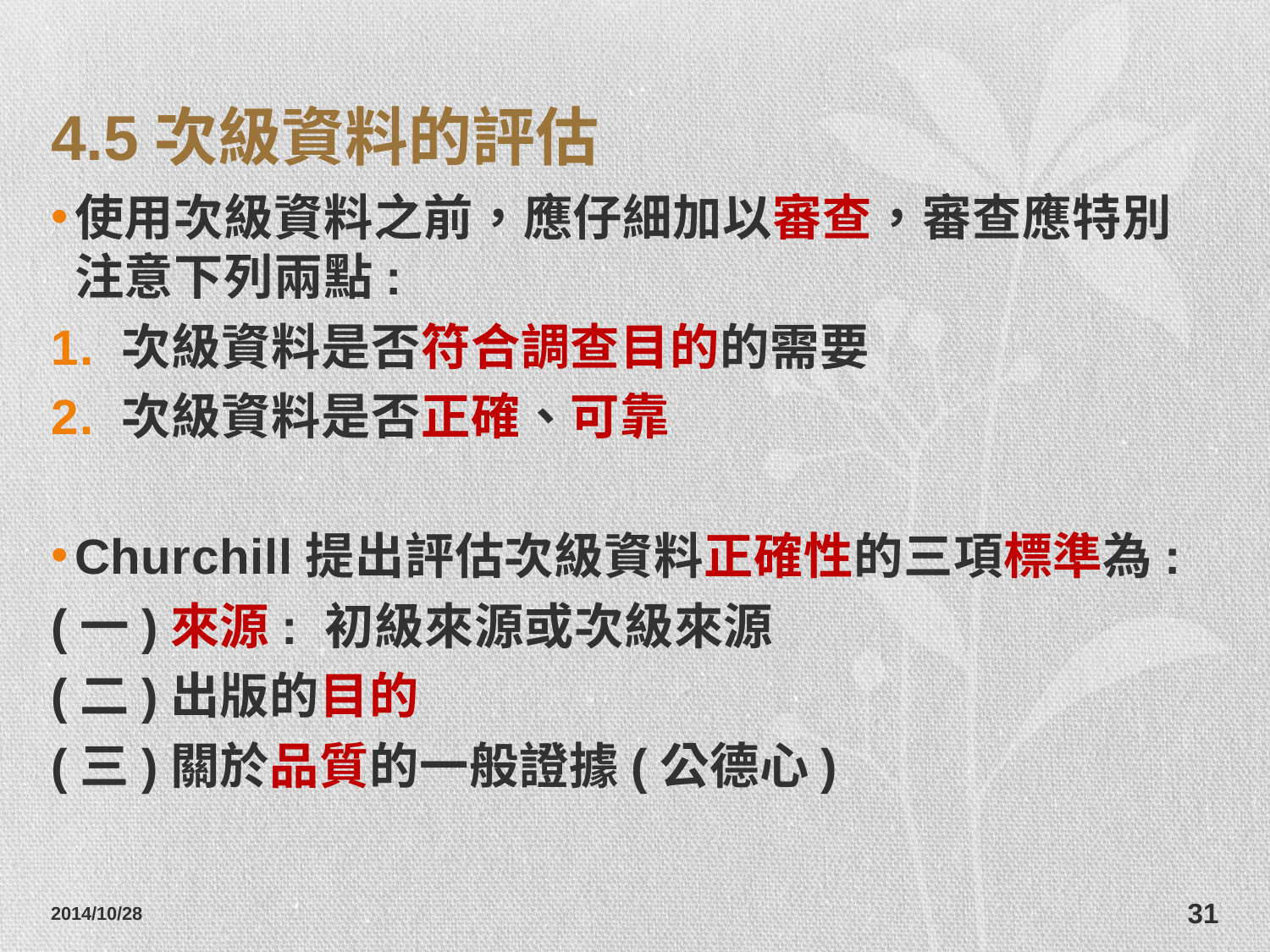

# 4.5次級資料的評估
使用次級資料之前，應仔細加以審查，審查應特別注意下列兩點:
次級資料是否符合調查目的的需要
次級資料是否正確、可靠

Churchill提出評估次級資料正確性的三項標準為:
(一)來源: 初級來源或次級來源
(二)出版的目的
(三)關於品質的一般證據(公德心)
2014/10/28
31